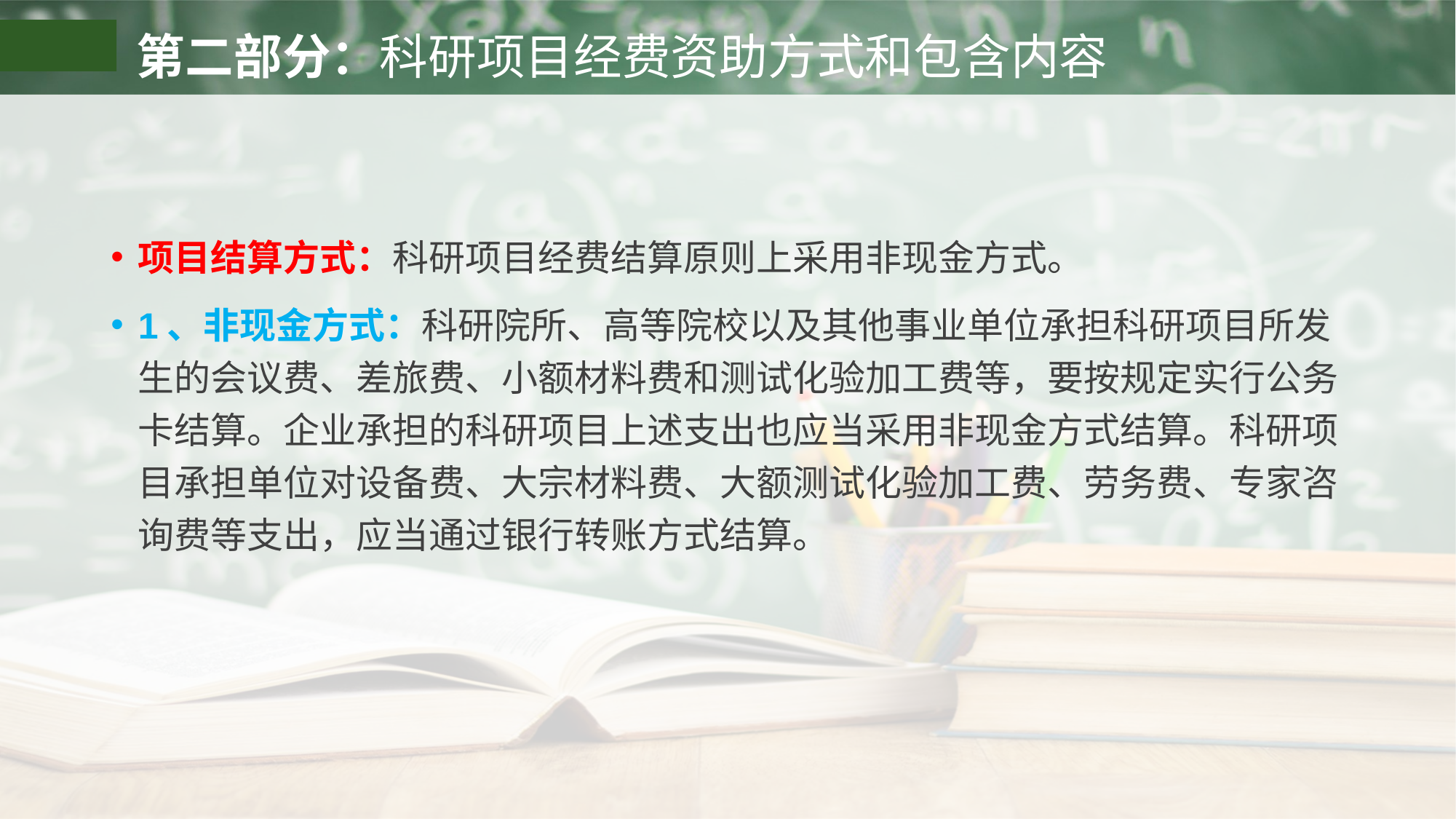

# 第二部分：科研项目经费资助方式和包含内容

项目结算方式：科研项目经费结算原则上采用非现金方式。
1、非现金方式：科研院所、高等院校以及其他事业单位承担科研项目所发生的会议费、差旅费、小额材料费和测试化验加工费等，要按规定实行公务卡结算。企业承担的科研项目上述支出也应当采用非现金方式结算。科研项目承担单位对设备费、大宗材料费、大额测试化验加工费、劳务费、专家咨询费等支出，应当通过银行转账方式结算。